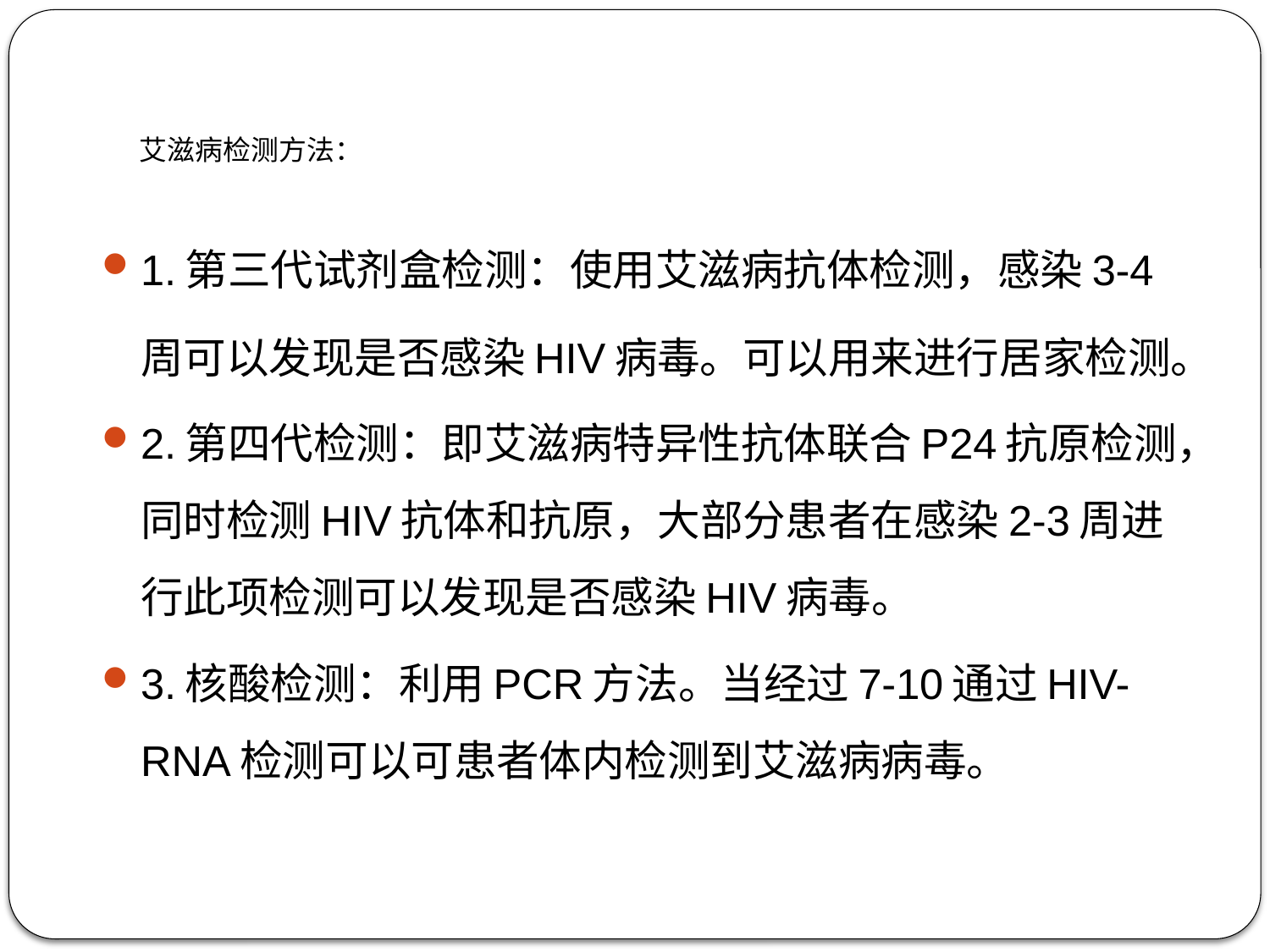

# 艾滋病检测方法：
1.第三代试剂盒检测：使用艾滋病抗体检测，感染3-4周可以发现是否感染HIV病毒。可以用来进行居家检测。
2.第四代检测：即艾滋病特异性抗体联合P24抗原检测，同时检测HIV抗体和抗原，大部分患者在感染2-3周进行此项检测可以发现是否感染HIV病毒。
3.核酸检测：利用PCR方法。当经过7-10通过HIV-RNA检测可以可患者体内检测到艾滋病病毒。